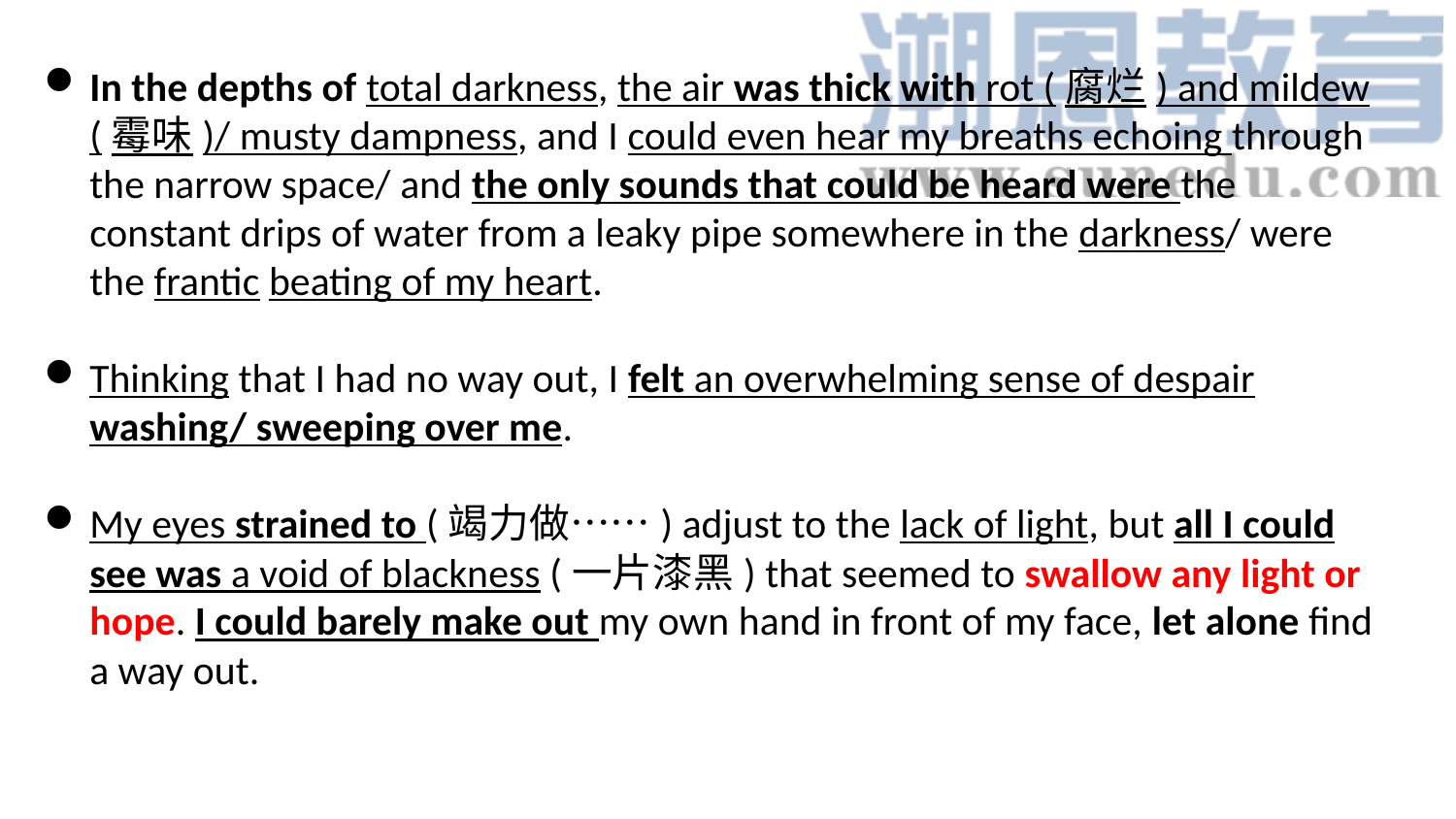

In the depths of total darkness, the air was thick with rot (腐烂) and mildew (霉味)/ musty dampness, and I could even hear my breaths echoing through the narrow space/ and the only sounds that could be heard were the constant drips of water from a leaky pipe somewhere in the darkness/ were the frantic beating of my heart.

Thinking that I had no way out, I felt an overwhelming sense of despair washing/ sweeping over me.

My eyes strained to (竭力做……) adjust to the lack of light, but all I could see was a void of blackness (一片漆黑) that seemed to swallow any light or hope. I could barely make out my own hand in front of my face, let alone find a way out.